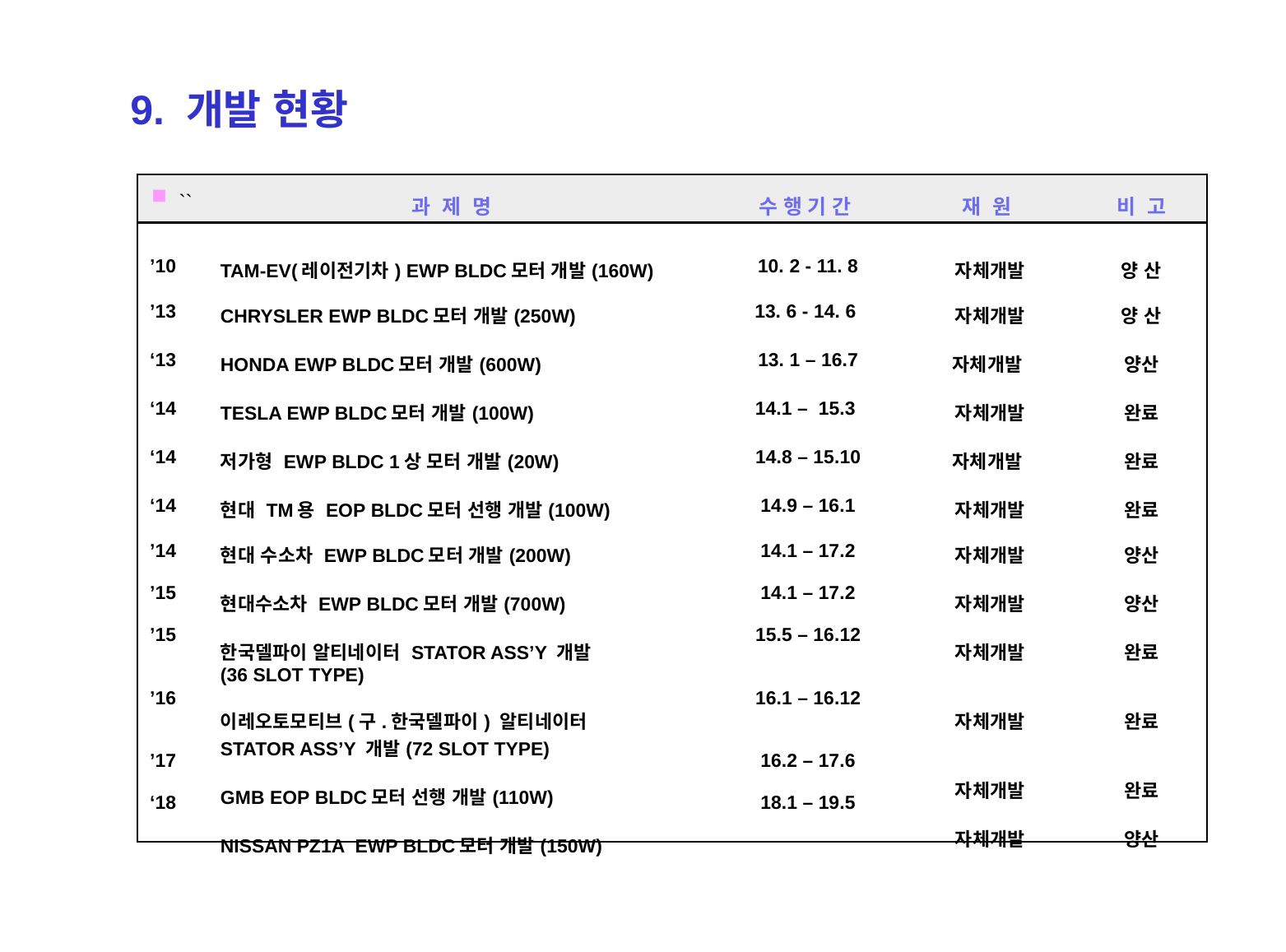

# 9. 개발 현황
``
|  | 과 제 명 | 수 행 기 간 | 재 원 | 비 고 |
| --- | --- | --- | --- | --- |
| ’10 | TAM-EV(레이전기차) EWP BLDC모터 개발(160W) | 10. 2 - 11. 8 | 자체개발 | 양 산 |
| ’13 | CHRYSLER EWP BLDC모터 개발(250W) | 13. 6 - 14. 6 | 자체개발 | 양 산 |
| ‘13 | HONDA EWP BLDC모터 개발(600W) | 13. 1 – 16.7 | 자체개발 | 양산 |
| ‘14 | TESLA EWP BLDC모터 개발(100W) | 14.1 – 15.3 | 자체개발 | 완료 |
| ‘14 | 저가형 EWP BLDC 1상 모터 개발(20W) | 14.8 – 15.10 | 자체개발 | 완료 |
| ‘14 | 현대 TM용 EOP BLDC모터 선행 개발(100W) | 14.9 – 16.1 | 자체개발 | 완료 |
| ’14 ’15 ’15 ’16 ’17 ‘18 | 현대 수소차 EWP BLDC모터 개발(200W) 현대수소차 EWP BLDC모터 개발(700W) 한국델파이 알티네이터 STATOR ASS’Y 개발 (36 SLOT TYPE) 이레오토모티브(구.한국델파이) 알티네이터 STATOR ASS’Y 개발(72 SLOT TYPE) GMB EOP BLDC모터 선행 개발(110W) NISSAN PZ1A EWP BLDC모터 개발(150W) | 14.1 – 17.2 14.1 – 17.2 15.5 – 16.12 16.1 – 16.12 16.2 – 17.6 18.1 – 19.5 | 자체개발 자체개발 자체개발 자체개발 자체개발 자체개발 | 양산 양산 완료 완료 완료 양산 |